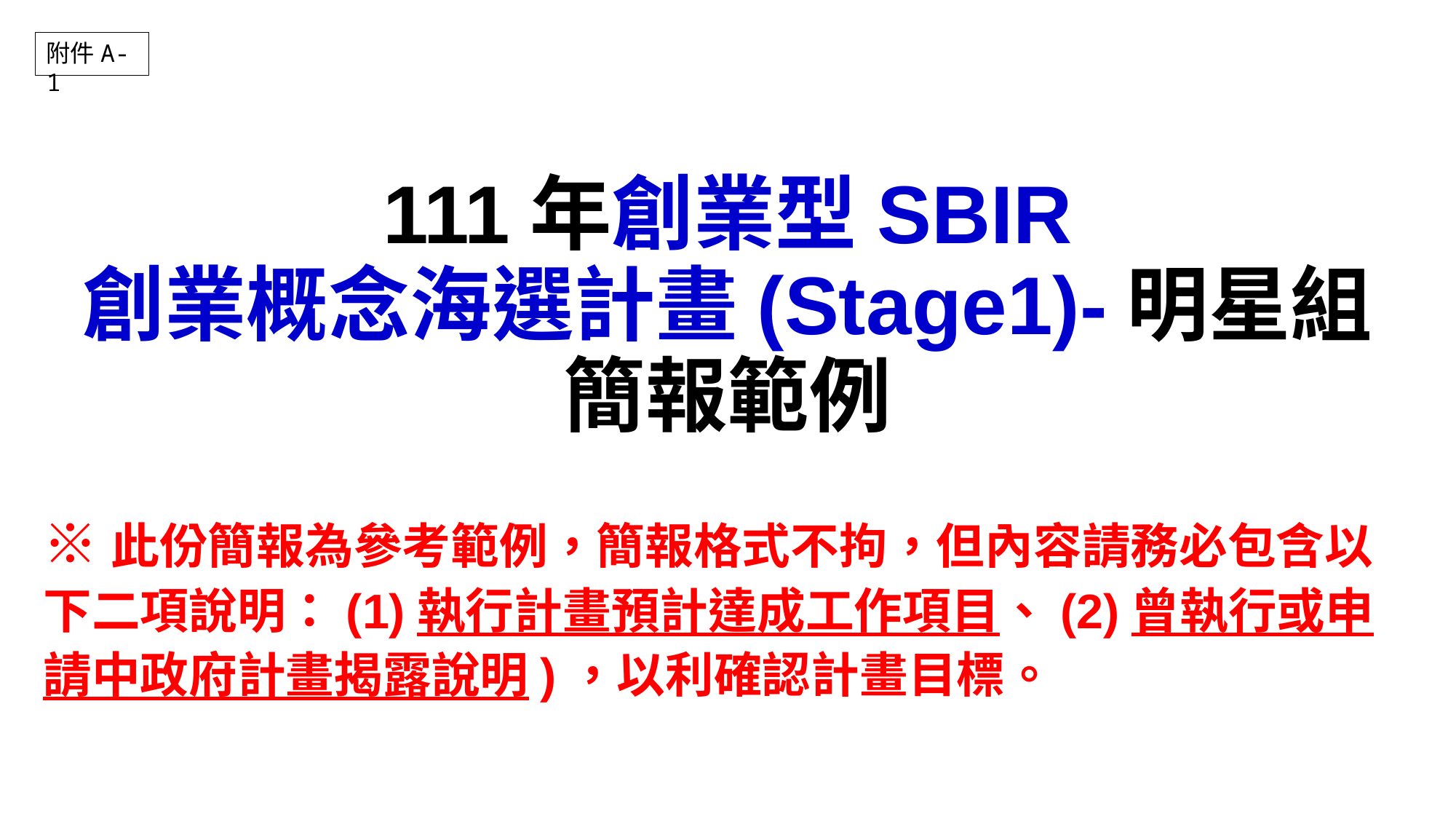

附件A-1
111年創業型SBIR
創業概念海選計畫(Stage1)-明星組
簡報範例
※此份簡報為參考範例，簡報格式不拘，但內容請務必包含以下二項說明：(1)執行計畫預計達成工作項目、(2)曾執行或申請中政府計畫揭露說明)，以利確認計畫目標。